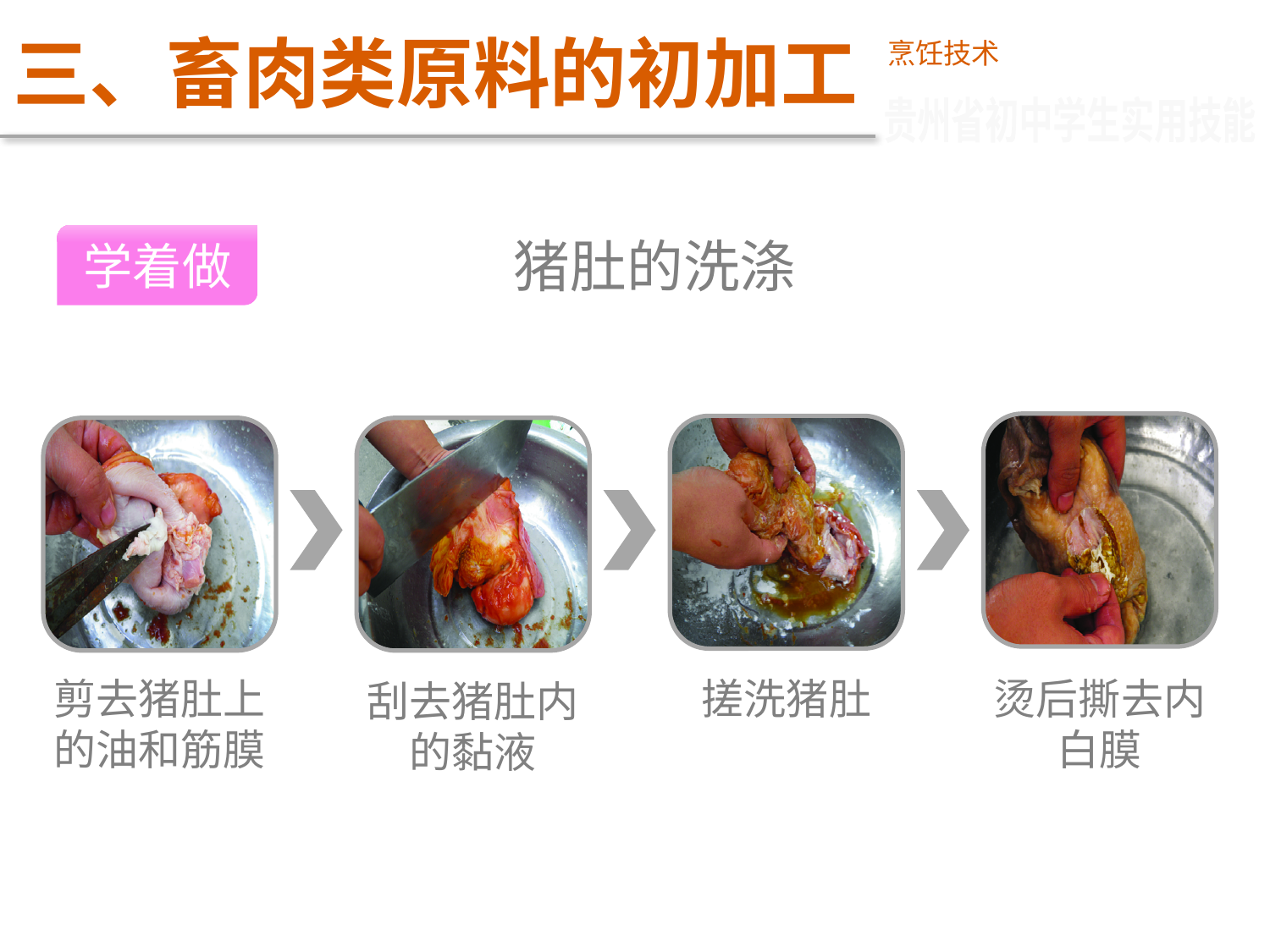

# 三、畜肉类原料的初加工
烹饪技术
贵州省初中学生实用技能
学着做
猪肚的洗涤

剪去猪肚上
的油和筋膜
搓洗猪肚
烫后撕去内
白膜
刮去猪肚内
的黏液